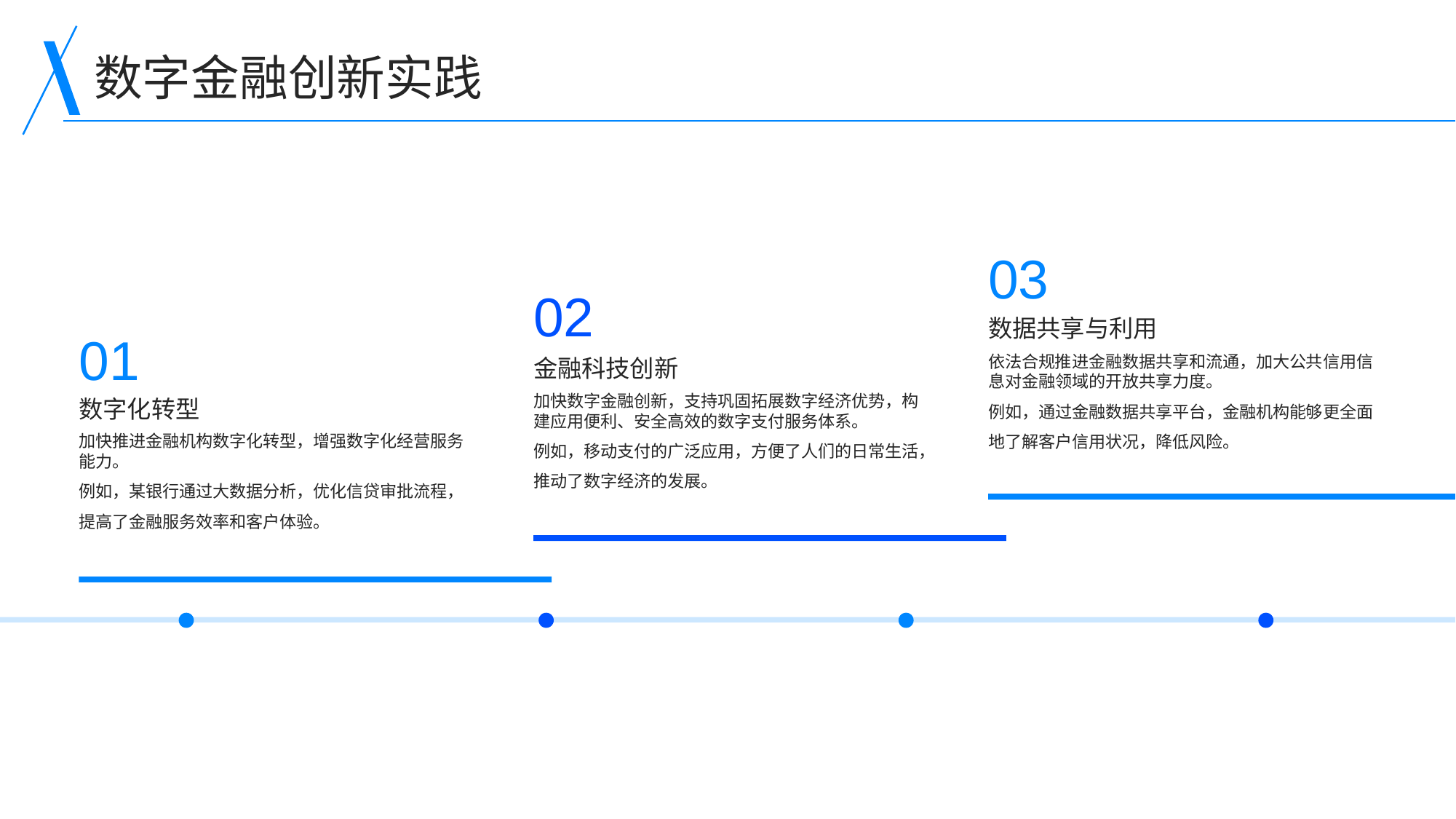

数字金融创新实践
03
02
数据共享与利用
01
依法合规推进金融数据共享和流通，加大公共信用信息对金融领域的开放共享力度。
例如，通过金融数据共享平台，金融机构能够更全面地了解客户信用状况，降低风险。
金融科技创新
加快数字金融创新，支持巩固拓展数字经济优势，构建应用便利、安全高效的数字支付服务体系。
例如，移动支付的广泛应用，方便了人们的日常生活，推动了数字经济的发展。
数字化转型
加快推进金融机构数字化转型，增强数字化经营服务能力。
例如，某银行通过大数据分析，优化信贷审批流程，提高了金融服务效率和客户体验。